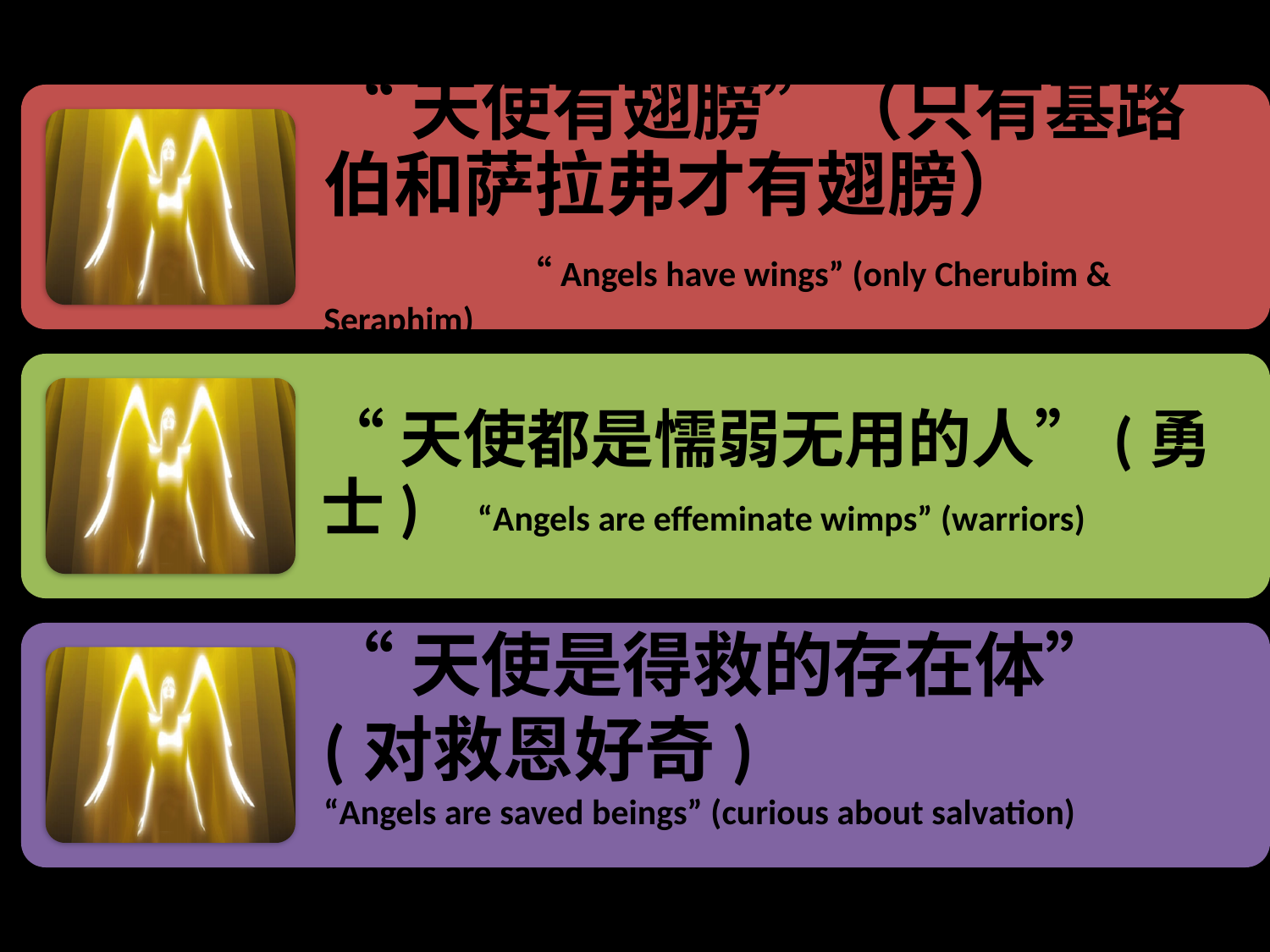

“天使有翅膀”（只有基路伯和萨拉弗才有翅膀）                          “Angels have wings” (only Cherubim & Seraphim)
“天使都是懦弱无用的人”(勇士)    “Angels are effeminate wimps” (warriors)
“天使是得救的存在体” (对救恩好奇)
“Angels are saved beings” (curious about salvation)